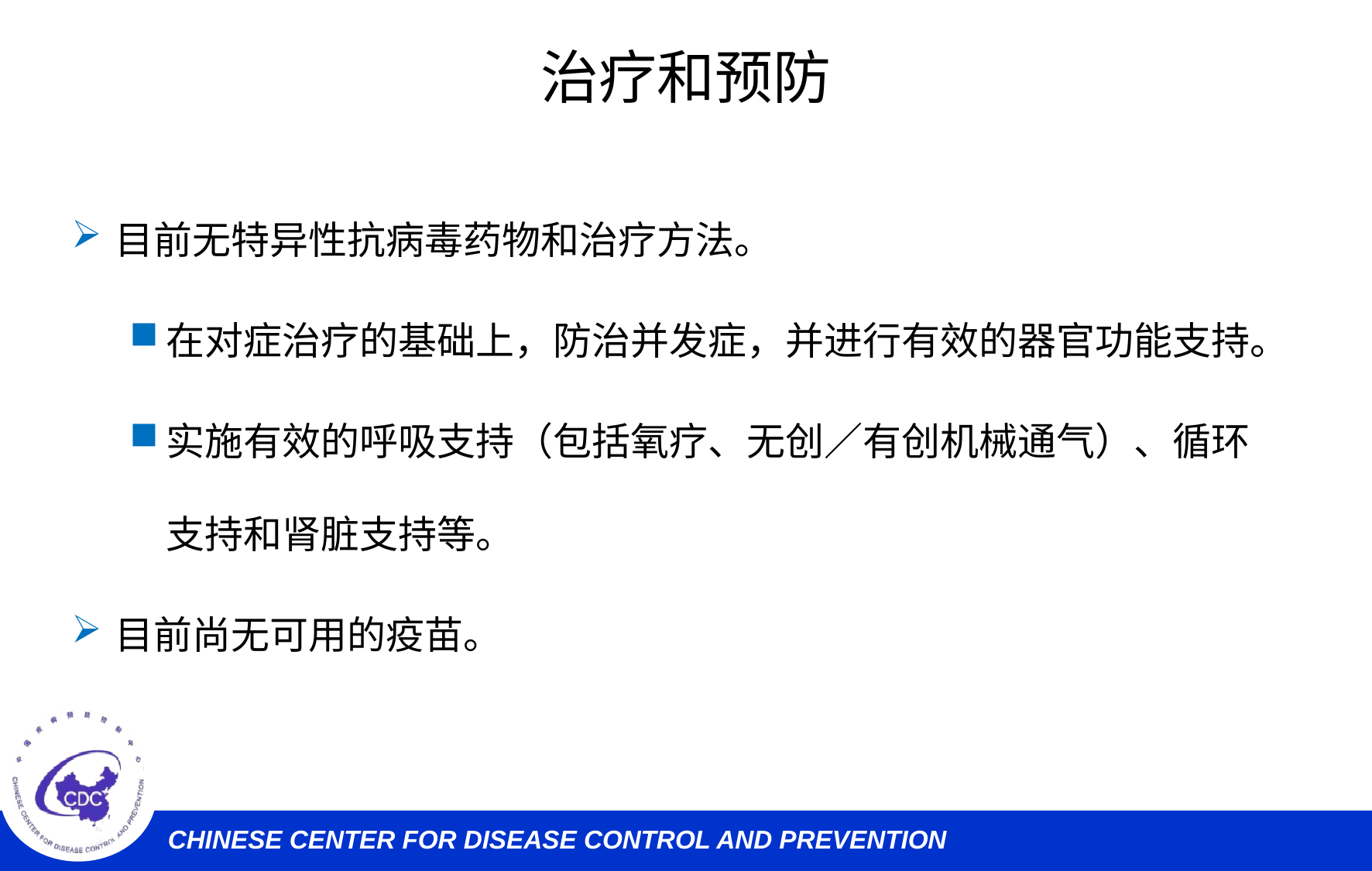

# 治疗和预防
目前无特异性抗病毒药物和治疗方法。
在对症治疗的基础上，防治并发症，并进行有效的器官功能支持。
实施有效的呼吸支持（包括氧疗、无创／有创机械通气）、循环支持和肾脏支持等。
目前尚无可用的疫苗。